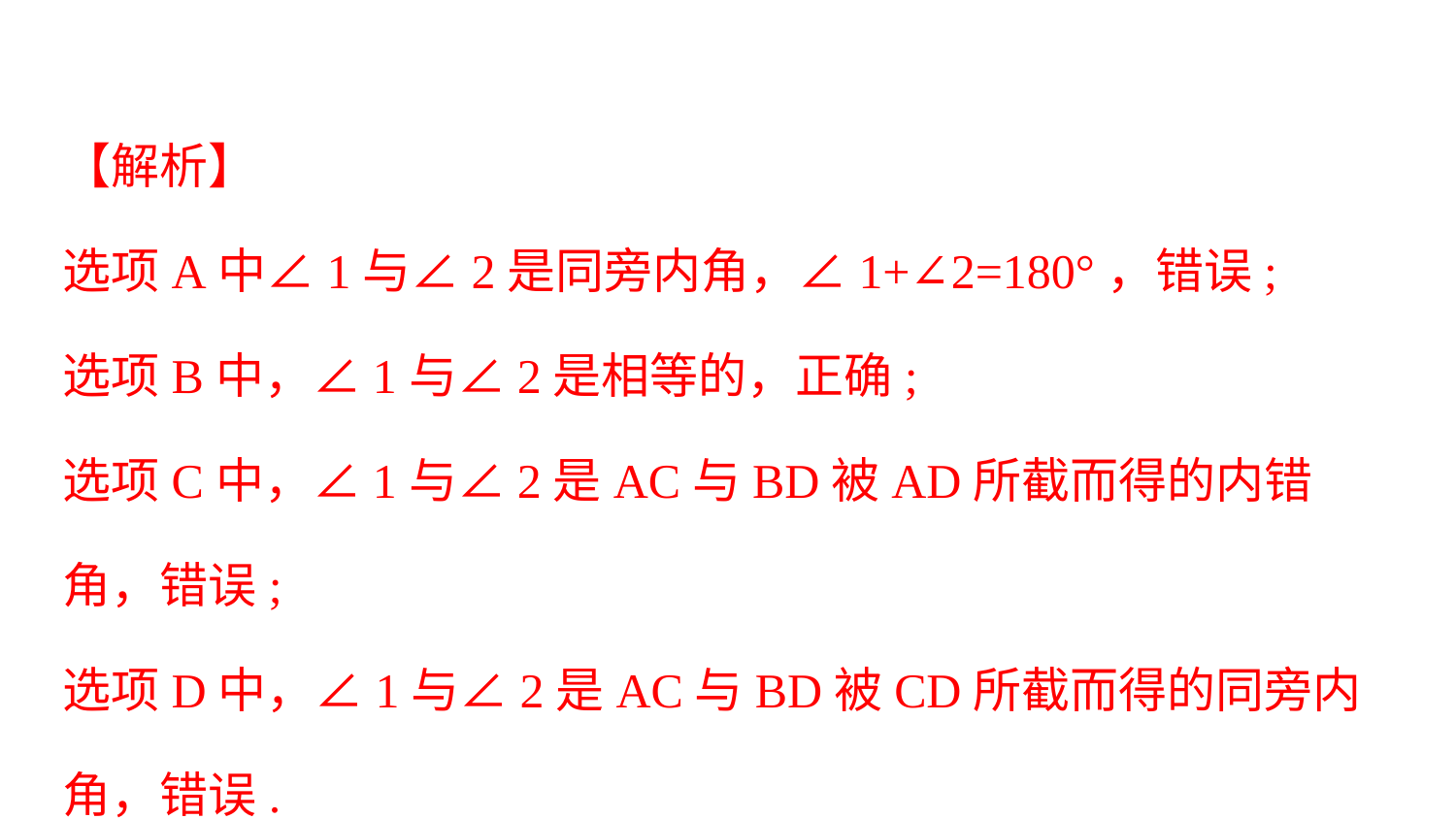

【解析】
选项A中∠1与∠2是同旁内角，∠1+∠2=180°，错误;
选项B中，∠1与∠2是相等的，正确;
选项C中，∠1与∠2是AC与BD被AD所截而得的内错角，错误;
选项D中，∠1与∠2是AC与BD被CD所截而得的同旁内角，错误.